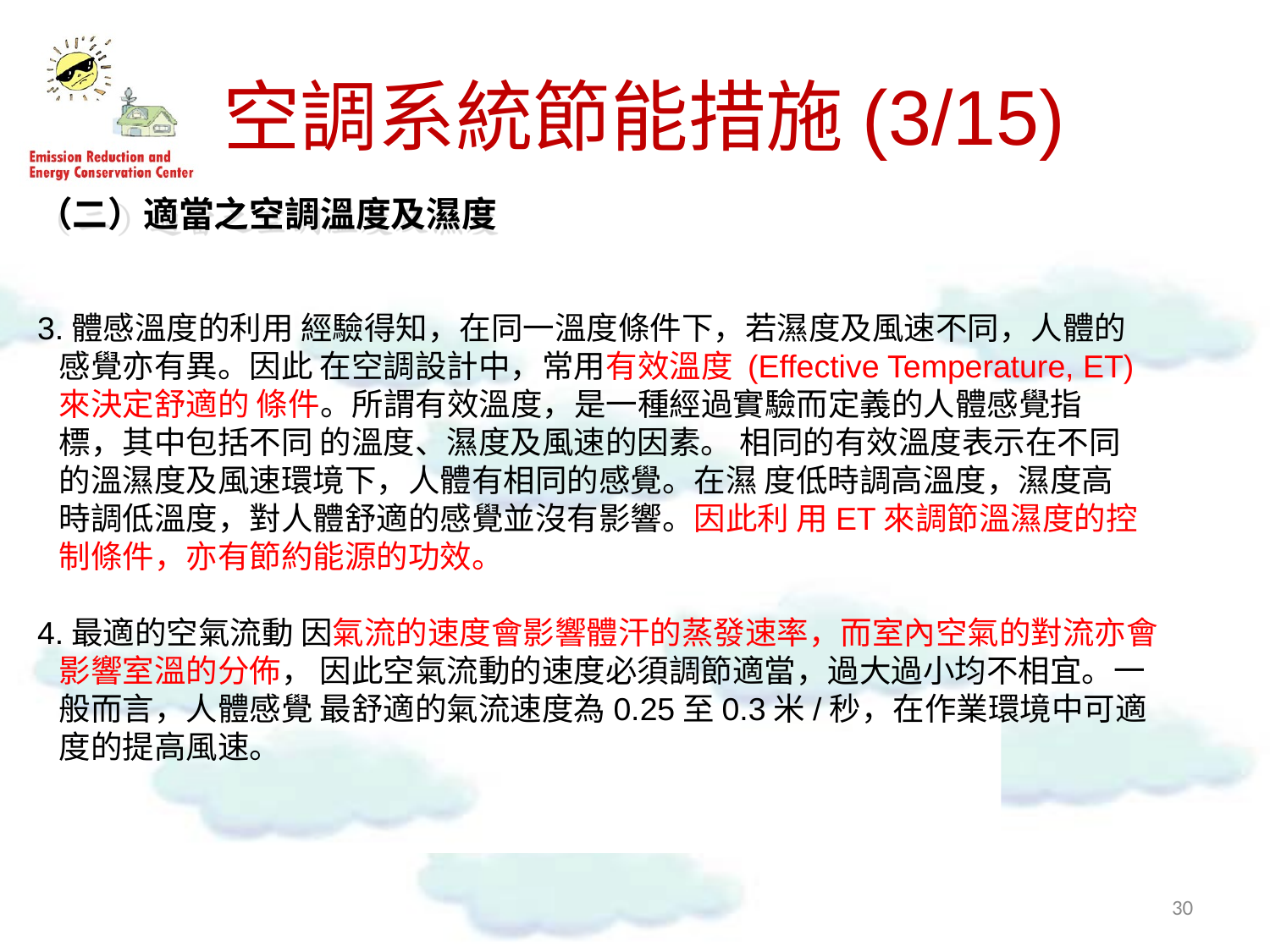

# 空調系統節能措施(3/15)

（二）適當之空調溫度及濕度

3.體感溫度的利用 經驗得知，在同一溫度條件下，若濕度及風速不同，人體的感覺亦有異。因此 在空調設計中，常用有效溫度 (Effective Temperature, ET) 來決定舒適的 條件。所謂有效溫度，是一種經過實驗而定義的人體感覺指標，其中包括不同 的溫度、濕度及風速的因素。 相同的有效溫度表示在不同的溫濕度及風速環境下，人體有相同的感覺。在濕 度低時調高溫度，濕度高時調低溫度，對人體舒適的感覺並沒有影響。因此利 用ET來調節溫濕度的控制條件，亦有節約能源的功效。

4.最適的空氣流動 因氣流的速度會影響體汗的蒸發速率，而室內空氣的對流亦會影響室溫的分佈， 因此空氣流動的速度必須調節適當，過大過小均不相宜。一般而言，人體感覺 最舒適的氣流速度為0.25至0.3米/秒，在作業環境中可適度的提高風速。
30